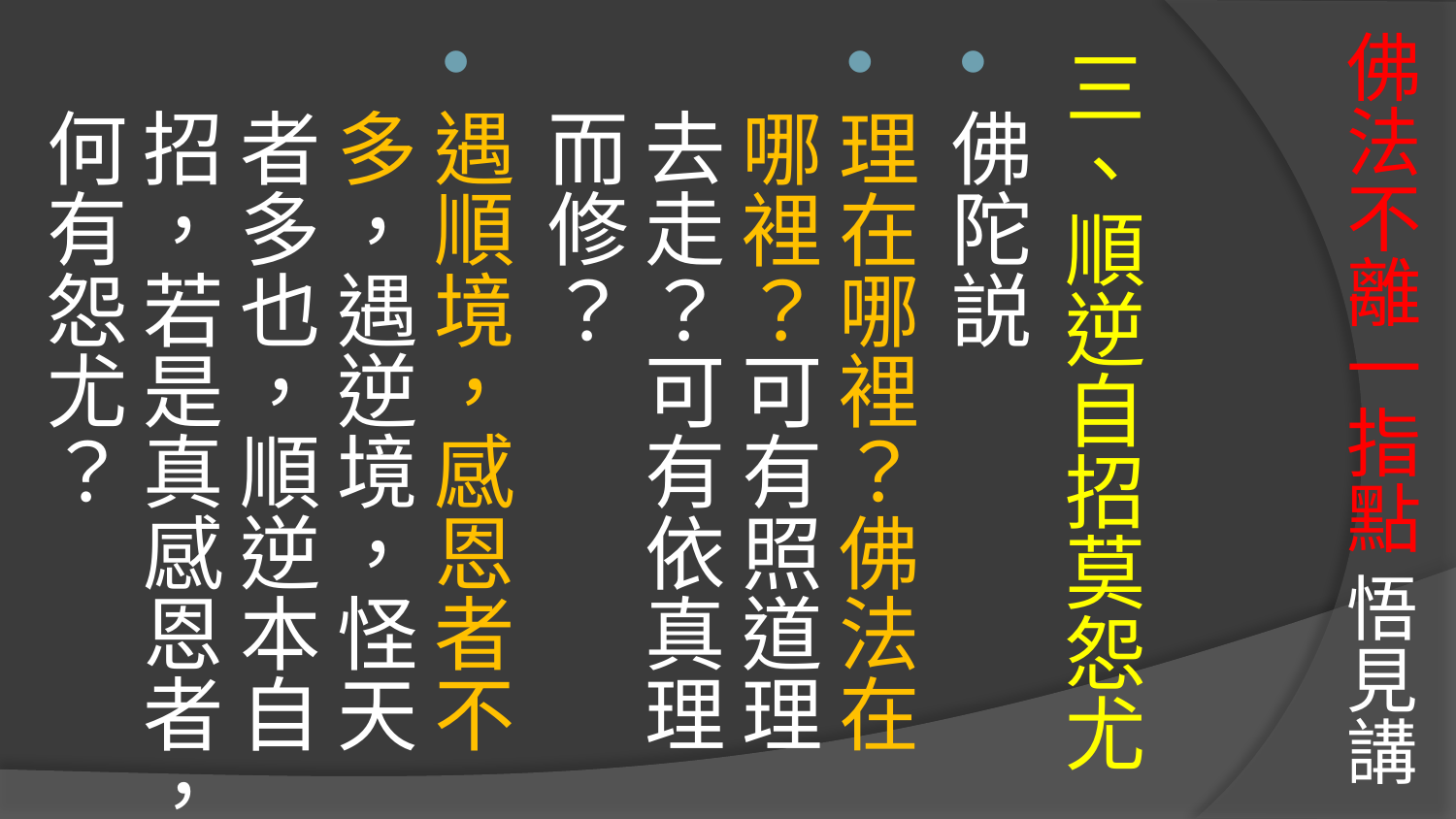

# 佛法不離一指點 悟見講
三、順逆自招莫怨尤
佛陀説
理在哪裡？佛法在哪裡？可有照道理去走？可有依真理而修？
遇順境，感恩者不多，遇逆境，怪天者多也，順逆本自招，若是真感恩者，何有怨尤？